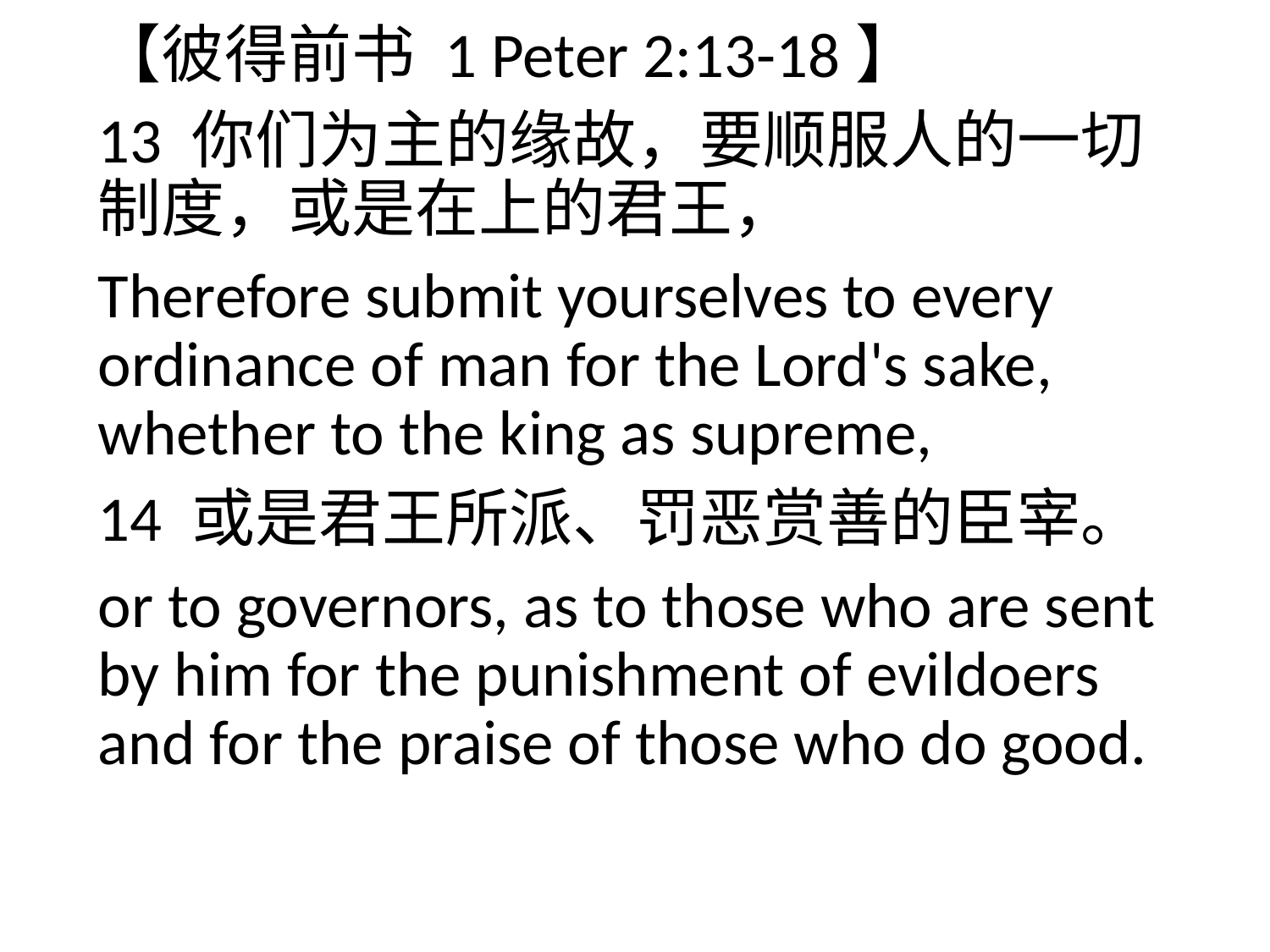

【彼得前书 1 Peter 2:13-18】
13 你们为主的缘故，要顺服人的一切制度，或是在上的君王，
Therefore submit yourselves to every ordinance of man for the Lord's sake, whether to the king as supreme,
14 或是君王所派、罚恶赏善的臣宰。
or to governors, as to those who are sent by him for the punishment of evildoers and for the praise of those who do good.